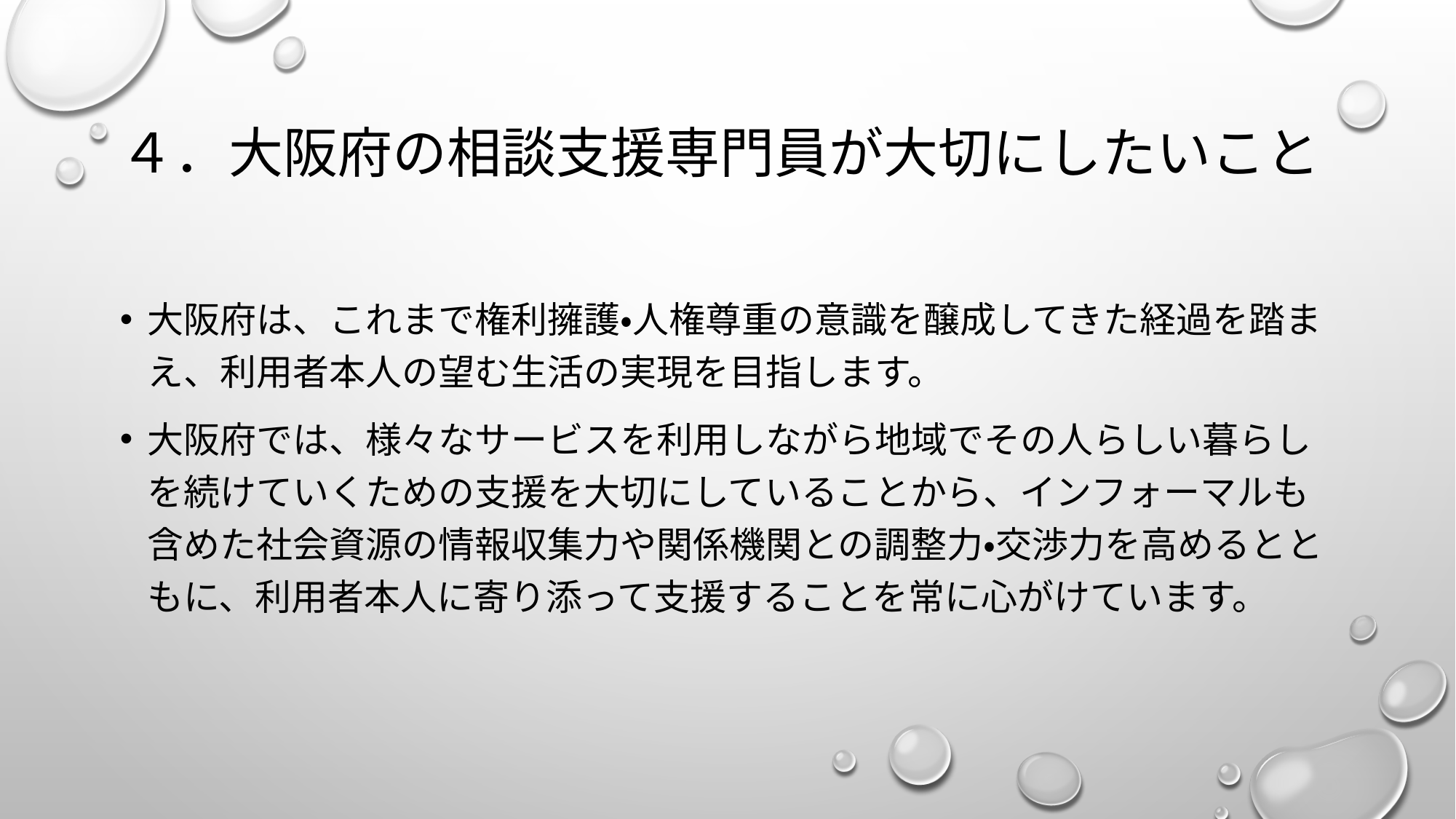

# ４．大阪府の相談支援専門員が大切にしたいこと
大阪府は、これまで権利擁護・人権尊重の意識を醸成してきた経過を踏まえ、利用者本人の望む生活の実現を目指します。
大阪府では、様々なサービスを利用しながら地域でその人らしい暮らしを続けていくための支援を大切にしていることから、インフォーマルも含めた社会資源の情報収集力や関係機関との調整力・交渉力を高めるとともに、利用者本人に寄り添って支援することを常に心がけています。